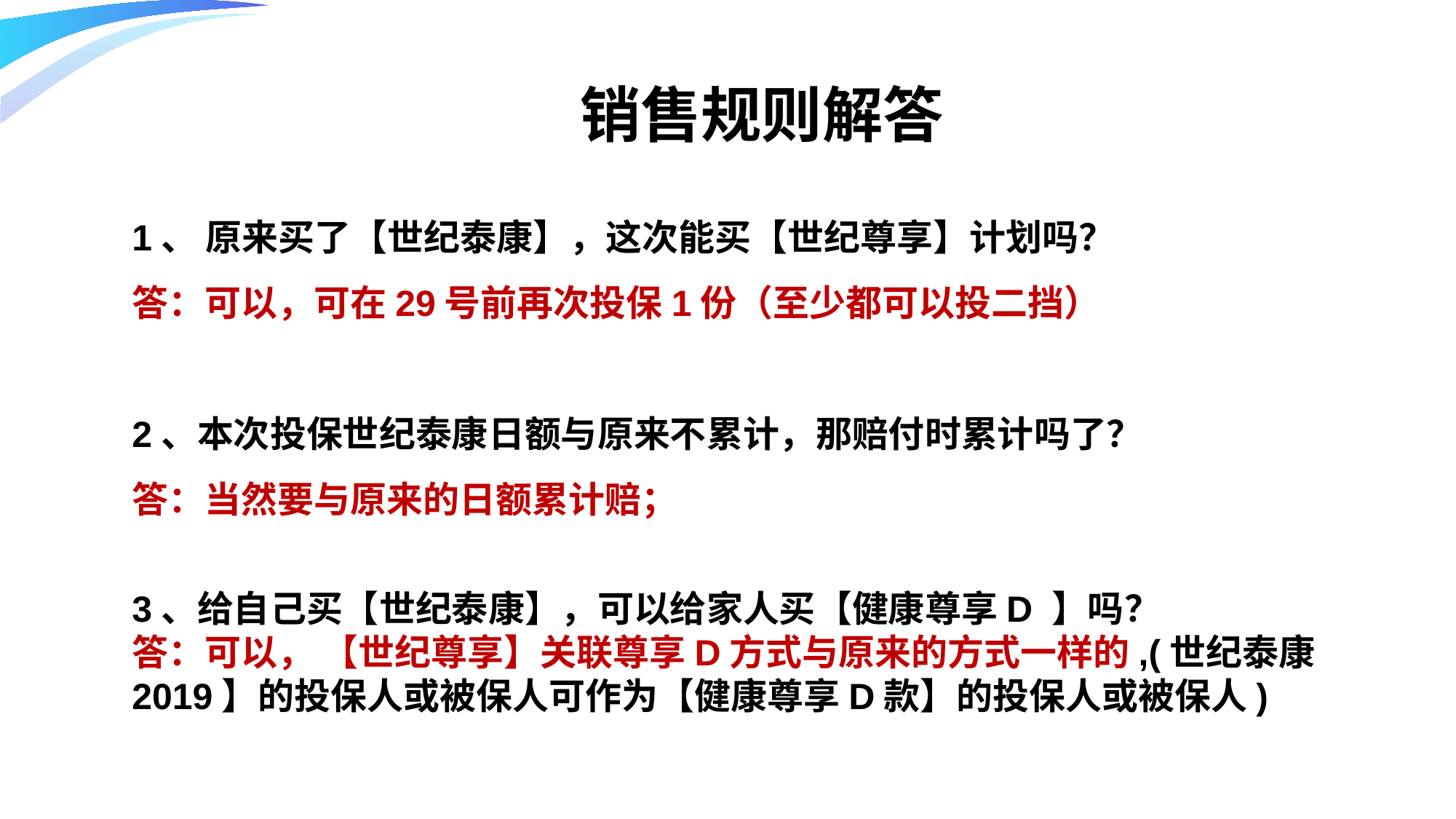

销售规则解答
1、 原来买了【世纪泰康】，这次能买【世纪尊享】计划吗？
答：可以，可在29号前再次投保1份（至少都可以投二挡）

2、本次投保世纪泰康日额与原来不累计，那赔付时累计吗了？
答：当然要与原来的日额累计赔；

3、给自己买【世纪泰康】，可以给家人买【健康尊享D 】吗？
答：可以， 【世纪尊享】关联尊享D方式与原来的方式一样的,(世纪泰康2019】的投保人或被保人可作为【健康尊享D款】的投保人或被保人)